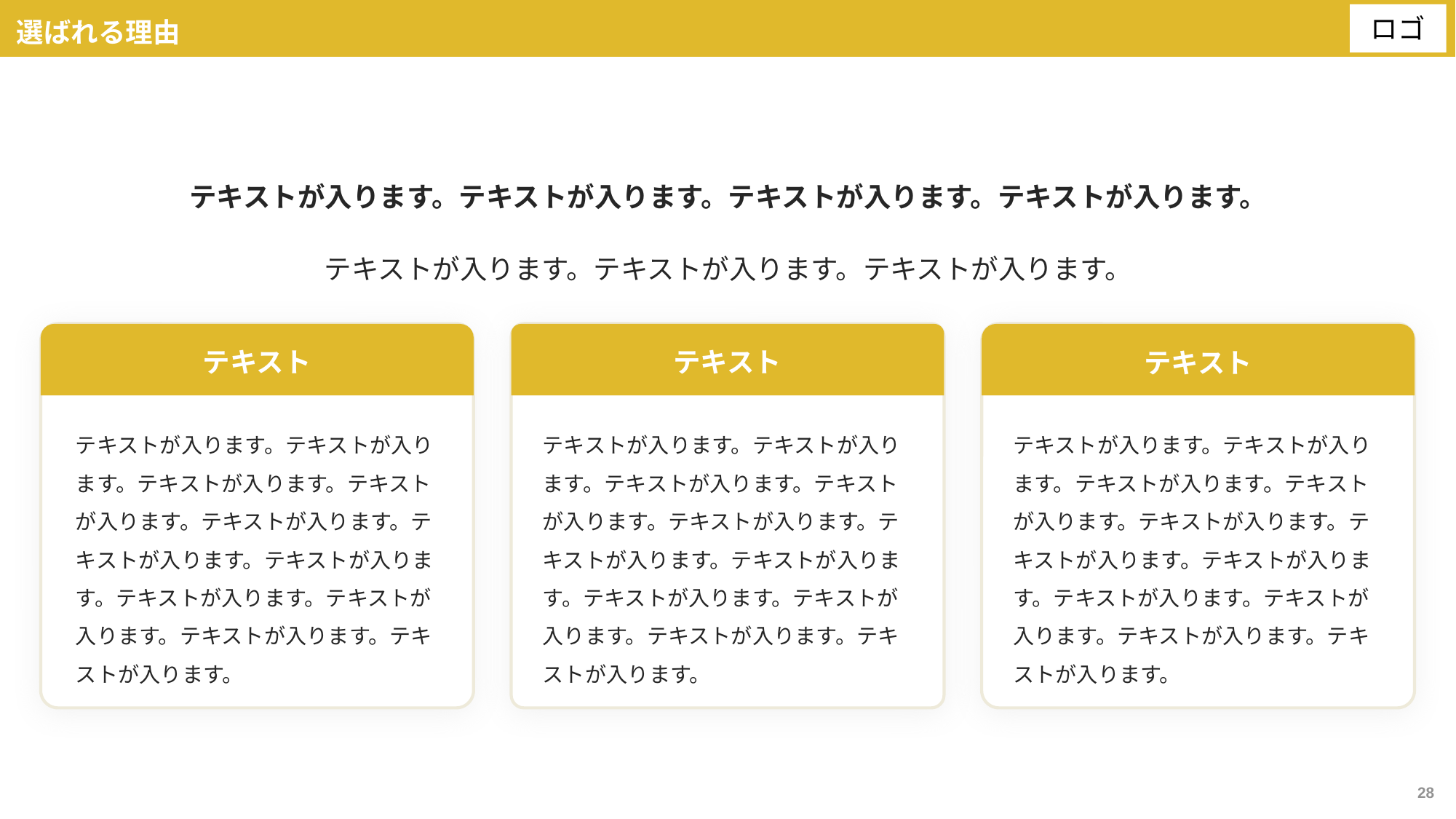

選ばれる理由
テキストが入ります。テキストが入ります。テキストが入ります。テキストが入ります。
テキストが入ります。テキストが入ります。テキストが入ります。

テキスト
テキスト
テキスト
テキストが入ります。テキストが入ります。テキストが入ります。テキストが入ります。テキストが入ります。テキストが入ります。テキストが入ります。テキストが入ります。テキストが入ります。テキストが入ります。テキストが入ります。
テキストが入ります。テキストが入ります。テキストが入ります。テキストが入ります。テキストが入ります。テキストが入ります。テキストが入ります。テキストが入ります。テキストが入ります。テキストが入ります。テキストが入ります。
テキストが入ります。テキストが入ります。テキストが入ります。テキストが入ります。テキストが入ります。テキストが入ります。テキストが入ります。テキストが入ります。テキストが入ります。テキストが入ります。テキストが入ります。
28